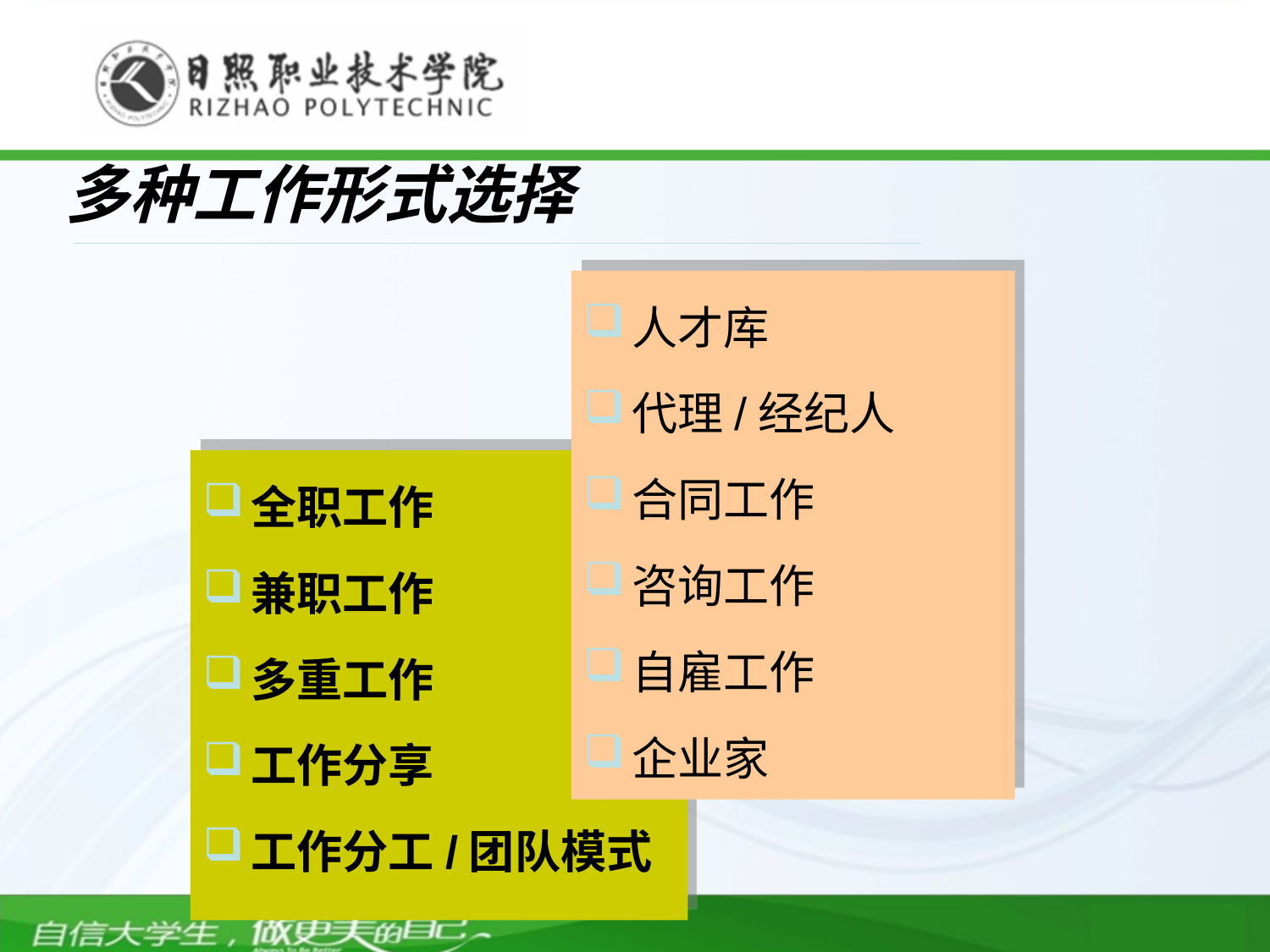

多种工作形式选择
人才库
代理/经纪人
合同工作
咨询工作
自雇工作
企业家

全职工作
兼职工作
多重工作
工作分享
工作分工/团队模式